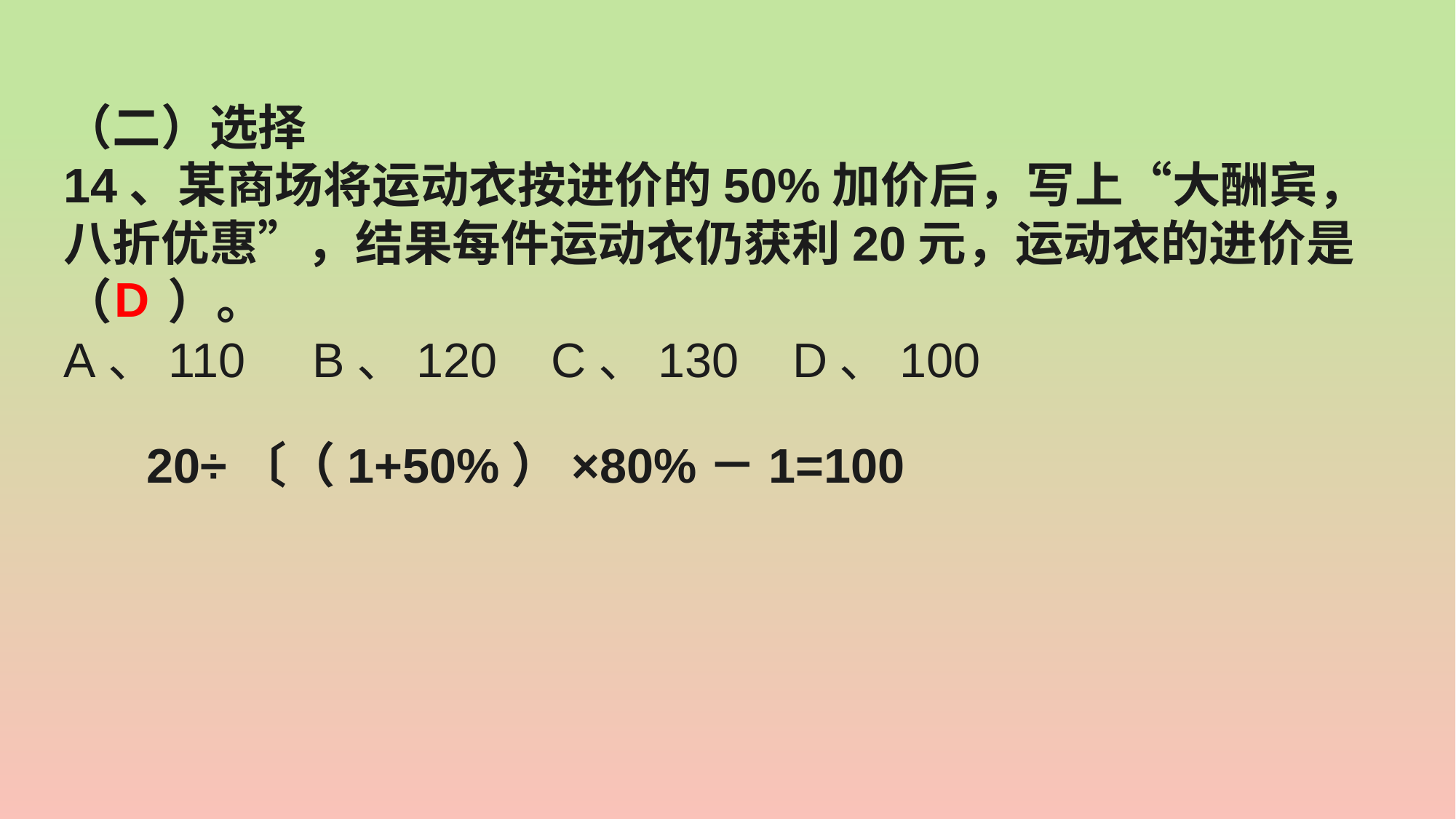

（二）选择
14、某商场将运动衣按进价的50%加价后，写上“大酬宾，八折优惠”，结果每件运动衣仍获利20元，运动衣的进价是（     ）。
A、110     B、120    C、130    D、100
D
 20÷〔（1+50%）×80%－1=100